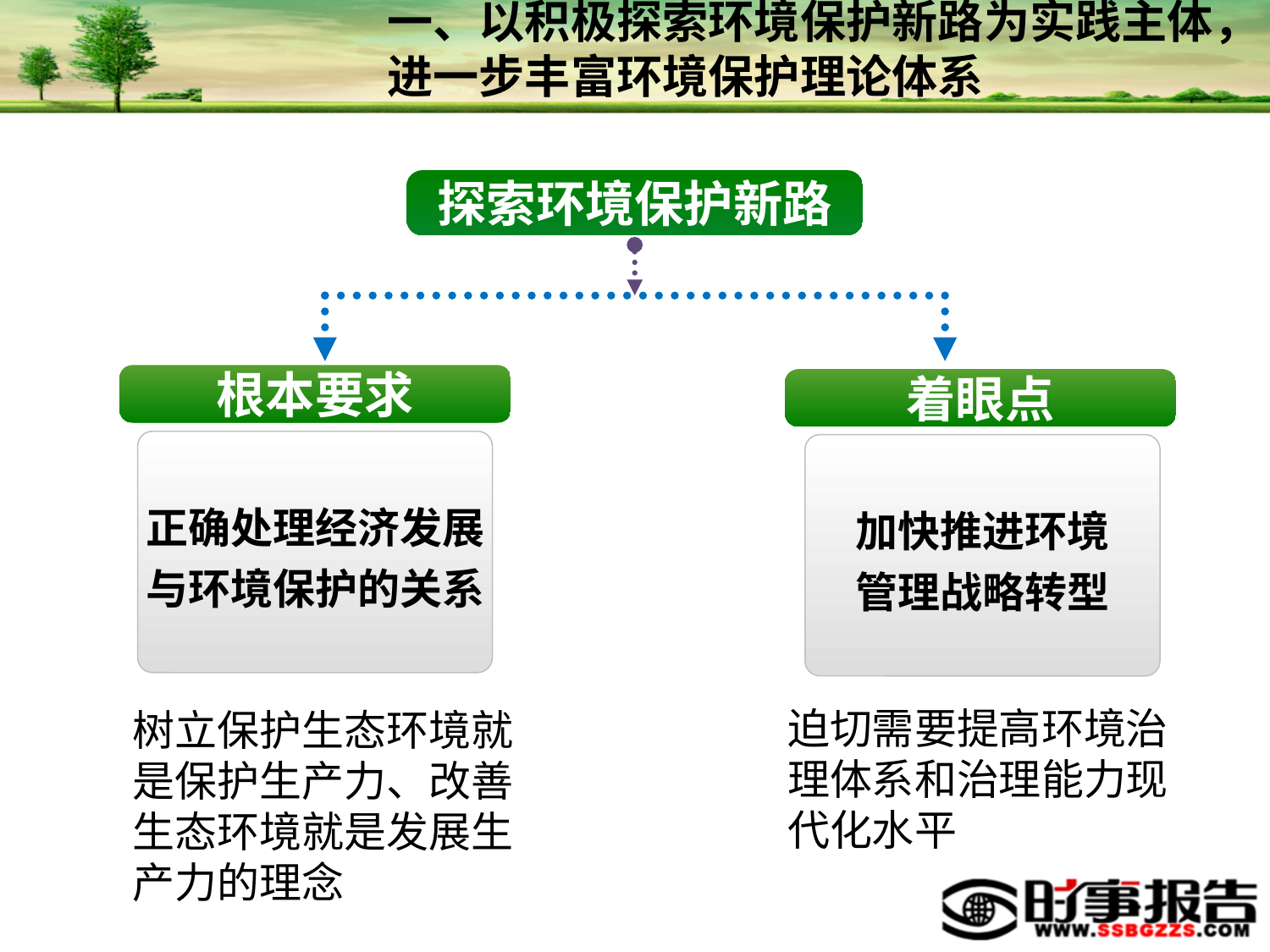

一、以积极探索环境保护新路为实践主体，
进一步丰富环境保护理论体系
探索环境保护新路
双击添加标题文字

根本要求
着眼点
正确处理经济发展
与环境保护的关系
加快推进环境
管理战略转型
迫切需要提高环境治理体系和治理能力现代化水平
树立保护生态环境就是保护生产力、改善生态环境就是发展生产力的理念